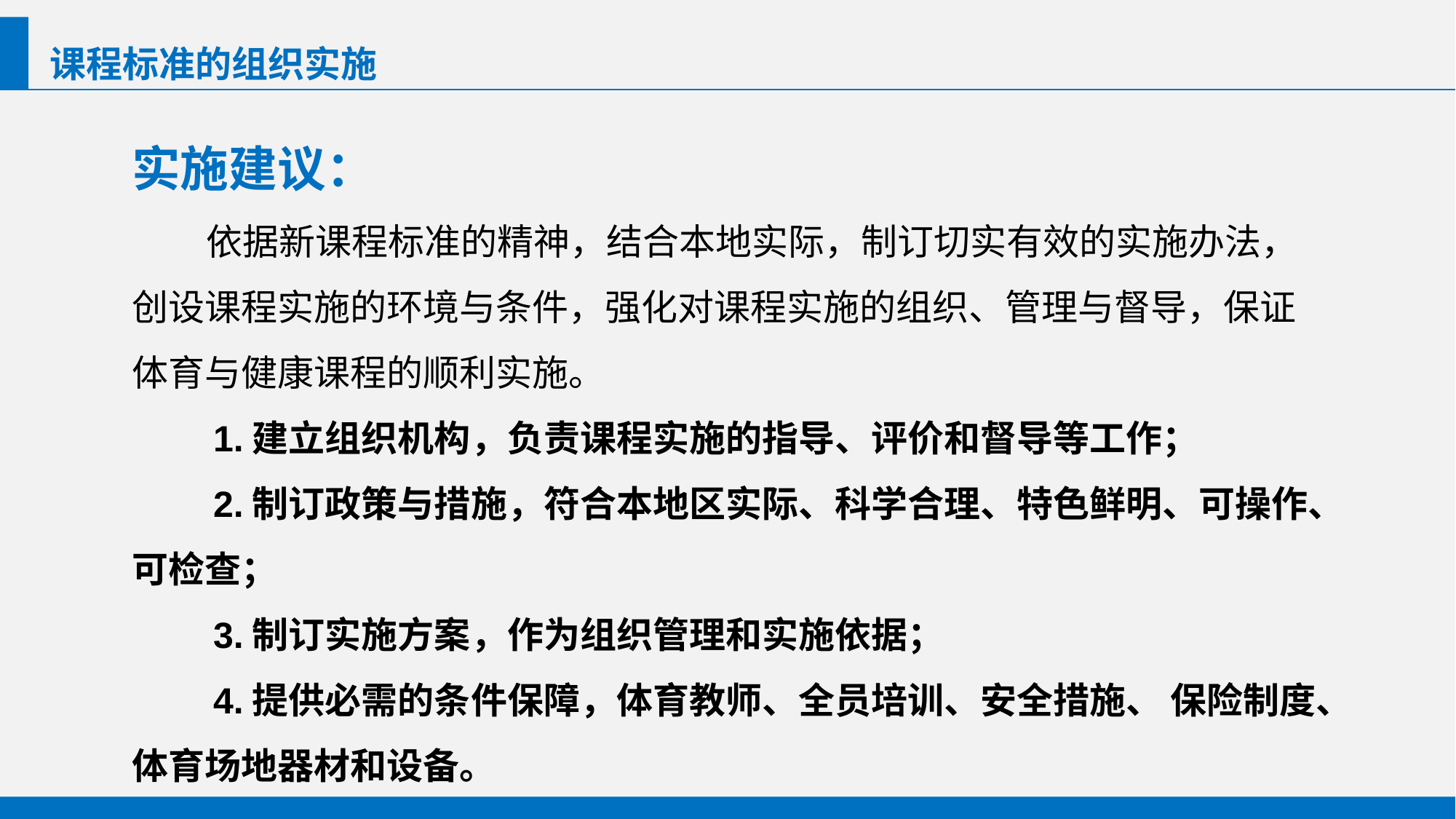

课程标准的组织实施
实施建议：
        依据新课程标准的精神，结合本地实际，制订切实有效的实施办法， 创设课程实施的环境与条件，强化对课程实施的组织、管理与督导，保证体育与健康课程的顺利实施。
        1.建立组织机构，负责课程实施的指导、评价和督导等工作；
        2.制订政策与措施，符合本地区实际、科学合理、特色鲜明、可操作、可检查；
        3.制订实施方案，作为组织管理和实施依据；
        4.提供必需的条件保障，体育教师、全员培训、安全措施、 保险制度、体育场地器材和设备。